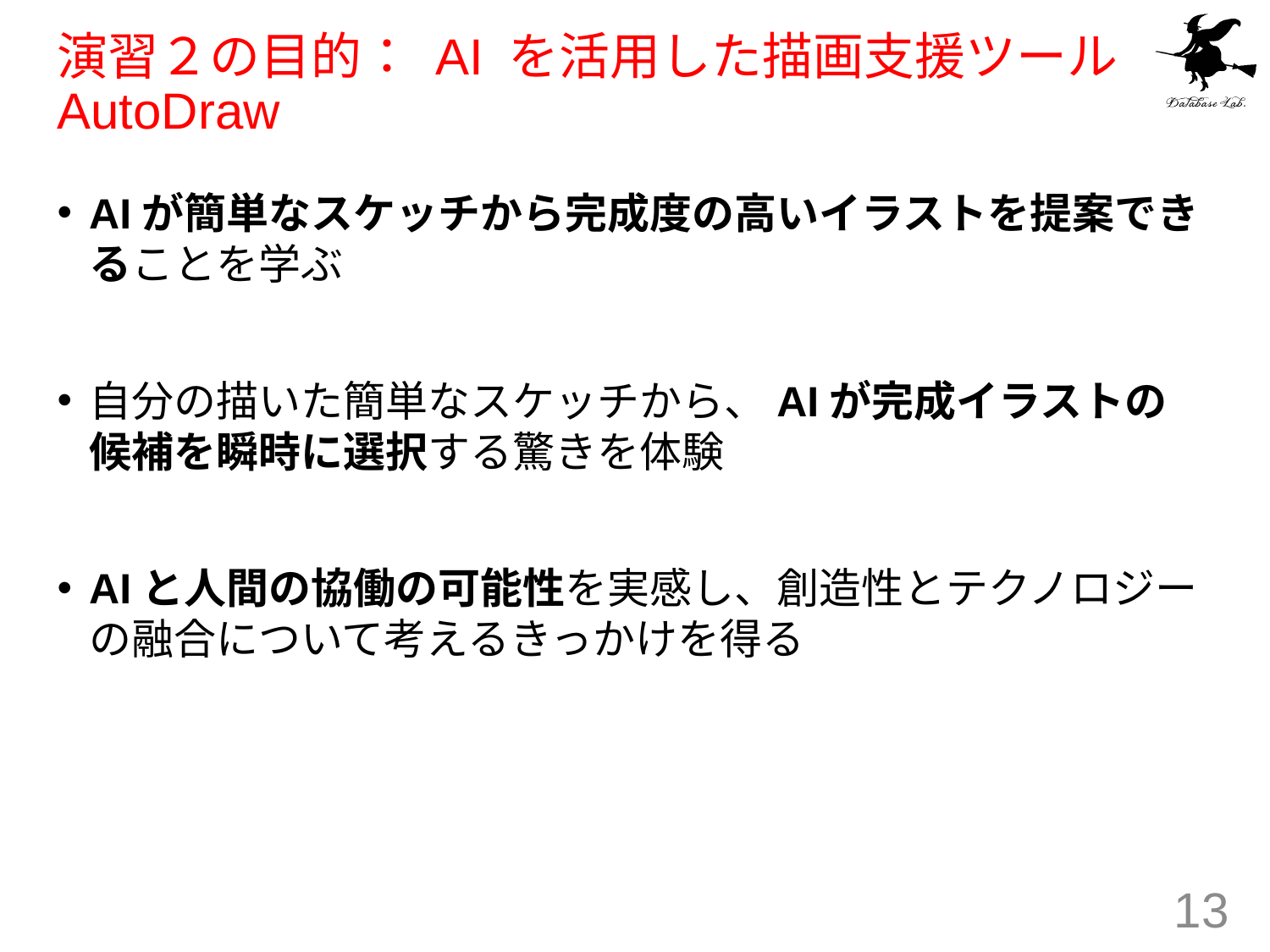

# 演習２の目的： AI を活用した描画支援ツール AutoDraw
AIが簡単なスケッチから完成度の高いイラストを提案できることを学ぶ

自分の描いた簡単なスケッチから、AIが完成イラストの候補を瞬時に選択する驚きを体験

AIと人間の協働の可能性を実感し、創造性とテクノロジーの融合について考えるきっかけを得る
13